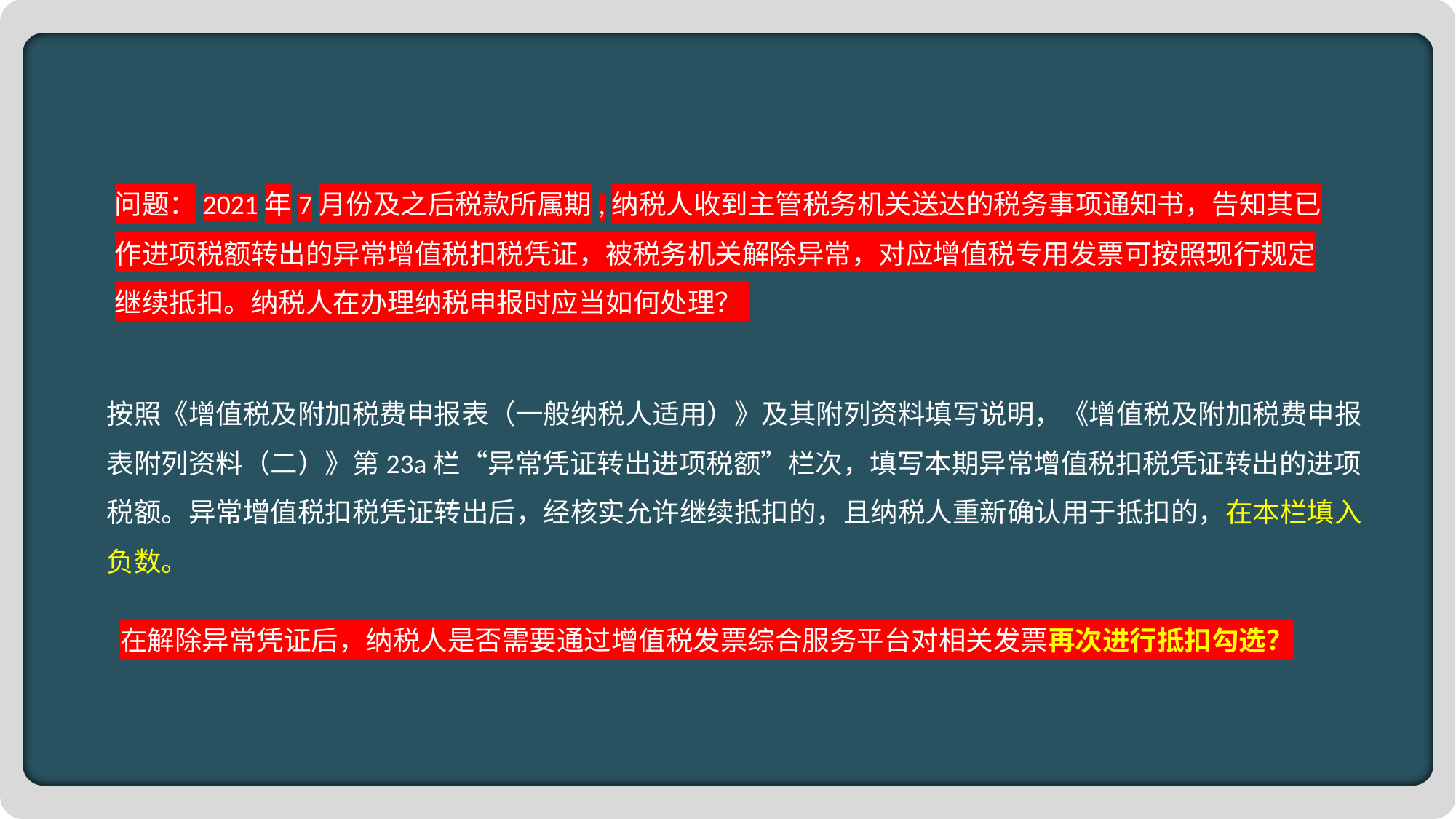

问题：2021年7月份及之后税款所属期,纳税人收到主管税务机关送达的税务事项通知书，告知其已作进项税额转出的异常增值税扣税凭证，被税务机关解除异常，对应增值税专用发票可按照现行规定继续抵扣。纳税人在办理纳税申报时应当如何处理？

按照《增值税及附加税费申报表（一般纳税人适用）》及其附列资料填写说明，《增值税及附加税费申报表附列资料（二）》第23a栏“异常凭证转出进项税额”栏次，填写本期异常增值税扣税凭证转出的进项税额。异常增值税扣税凭证转出后，经核实允许继续抵扣的，且纳税人重新确认用于抵扣的，在本栏填入负数。

在解除异常凭证后，纳税人是否需要通过增值税发票综合服务平台对相关发票再次进行抵扣勾选？